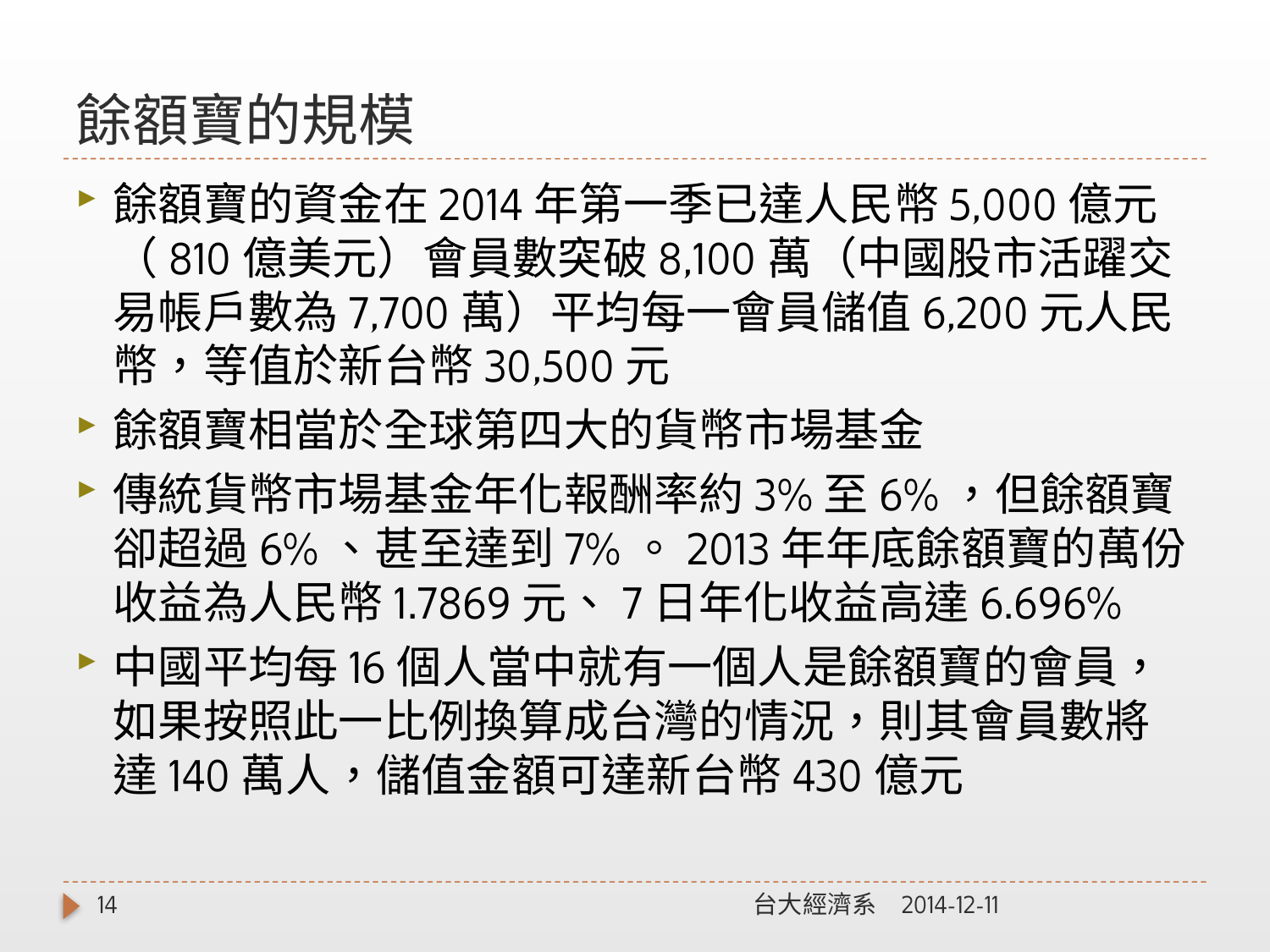

# 餘額寶的規模
餘額寶的資金在2014年第一季已達人民幣5,000億元（810億美元）會員數突破8,100萬（中國股市活躍交易帳戶數為7,700萬）平均每一會員儲值6,200元人民幣，等值於新台幣30,500元
餘額寶相當於全球第四大的貨幣市場基金
傳統貨幣市場基金年化報酬率約3%至6%，但餘額寶卻超過6%、甚至達到7%。2013年年底餘額寶的萬份收益為人民幣1.7869元、7日年化收益高達6.696%
中國平均每16個人當中就有一個人是餘額寶的會員，如果按照此一比例換算成台灣的情況，則其會員數將達140萬人，儲值金額可達新台幣430億元
14
台大經濟系
2014-12-11